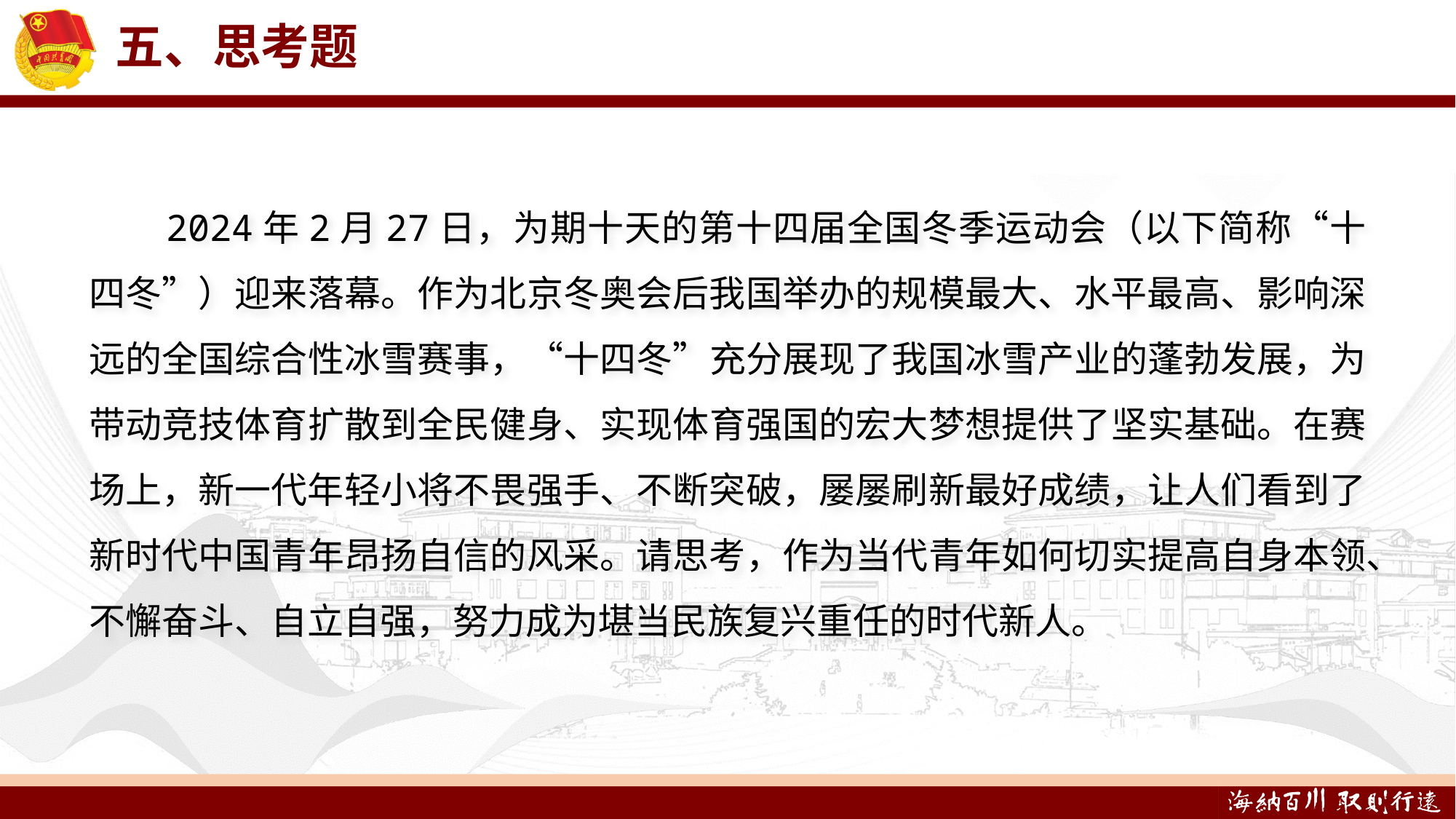

五、思考题
 2024年2月27日，为期十天的第十四届全国冬季运动会（以下简称“十四冬”）迎来落幕。作为北京冬奥会后我国举办的规模最大、水平最高、影响深远的全国综合性冰雪赛事，“十四冬”充分展现了我国冰雪产业的蓬勃发展，为带动竞技体育扩散到全民健身、实现体育强国的宏大梦想提供了坚实基础。在赛场上，新一代年轻小将不畏强手、不断突破，屡屡刷新最好成绩，让人们看到了新时代中国青年昂扬自信的风采。请思考，作为当代青年如何切实提高自身本领、不懈奋斗、自立自强，努力成为堪当民族复兴重任的时代新人。